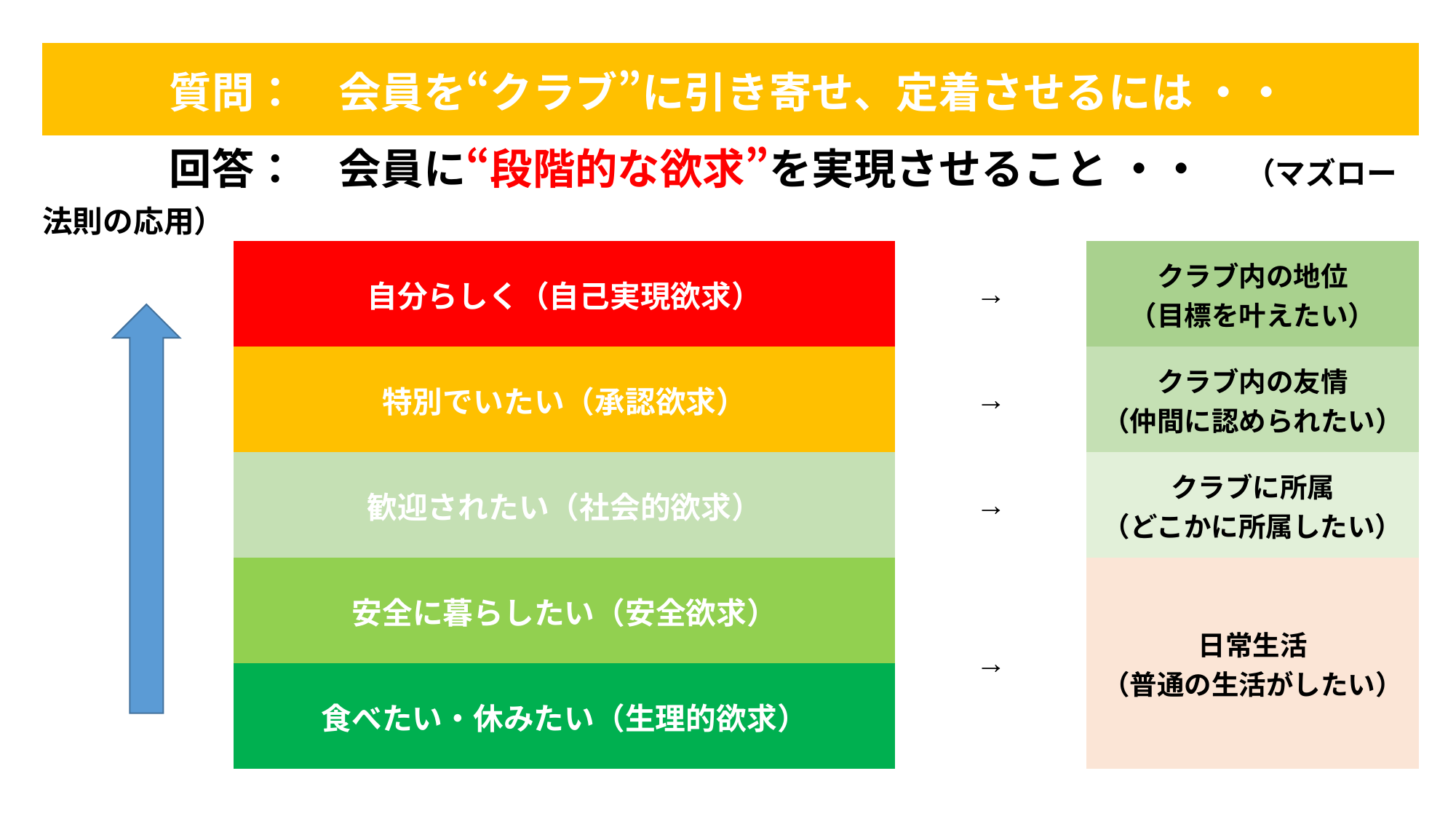

| 質問：　会員を“クラブ”に引き寄せ、定着させるには ・・ |  |  |  |
| --- | --- | --- | --- |
| 回答：　会員に“段階的な欲求”を実現させること ・・　（マズロー法則の応用） |  |  |  |
|  | 自分らしく（自己実現欲求） | → | クラブ内の地位 （目標を叶えたい） |
|  | 特別でいたい（承認欲求） | → | クラブ内の友情 （仲間に認められたい） |
|  | 歓迎されたい（社会的欲求） | → | クラブに所属 （どこかに所属したい） |
|  | 安全に暮らしたい（安全欲求） | → | 日常生活 （普通の生活がしたい） |
|  | 食べたい・休みたい（生理的欲求） |  |  |